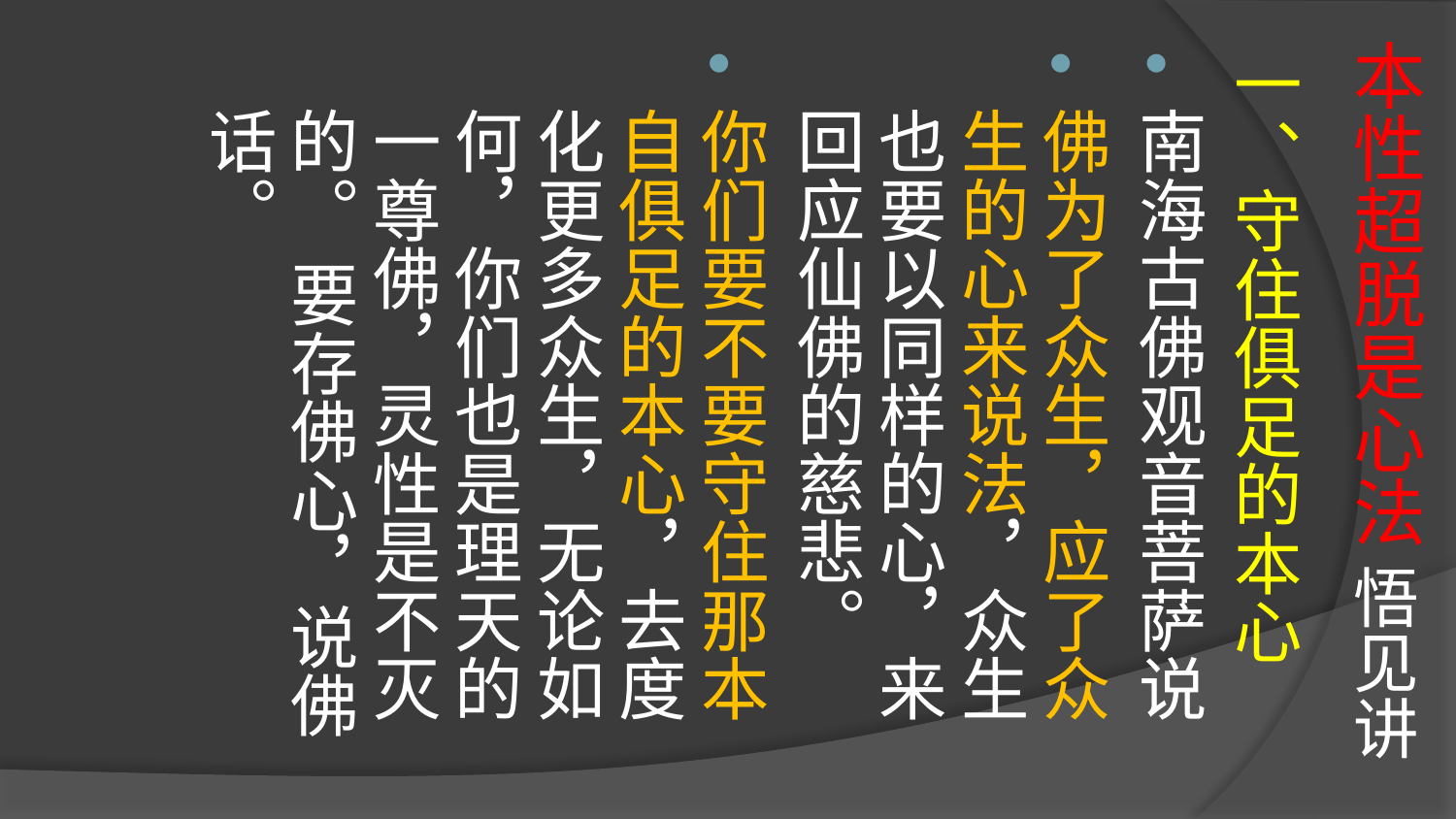

# 本性超脱是心法 悟见讲
一、守住俱足的本心
南海古佛观音菩萨说
佛为了众生，应了众生的心来说法，众生也要以同样的心，来回应仙佛的慈悲。
你们要不要守住那本自俱足的本心，去度化更多众生，无论如何，你们也是理天的一尊佛，灵性是不灭的。 要存佛心，说佛话。